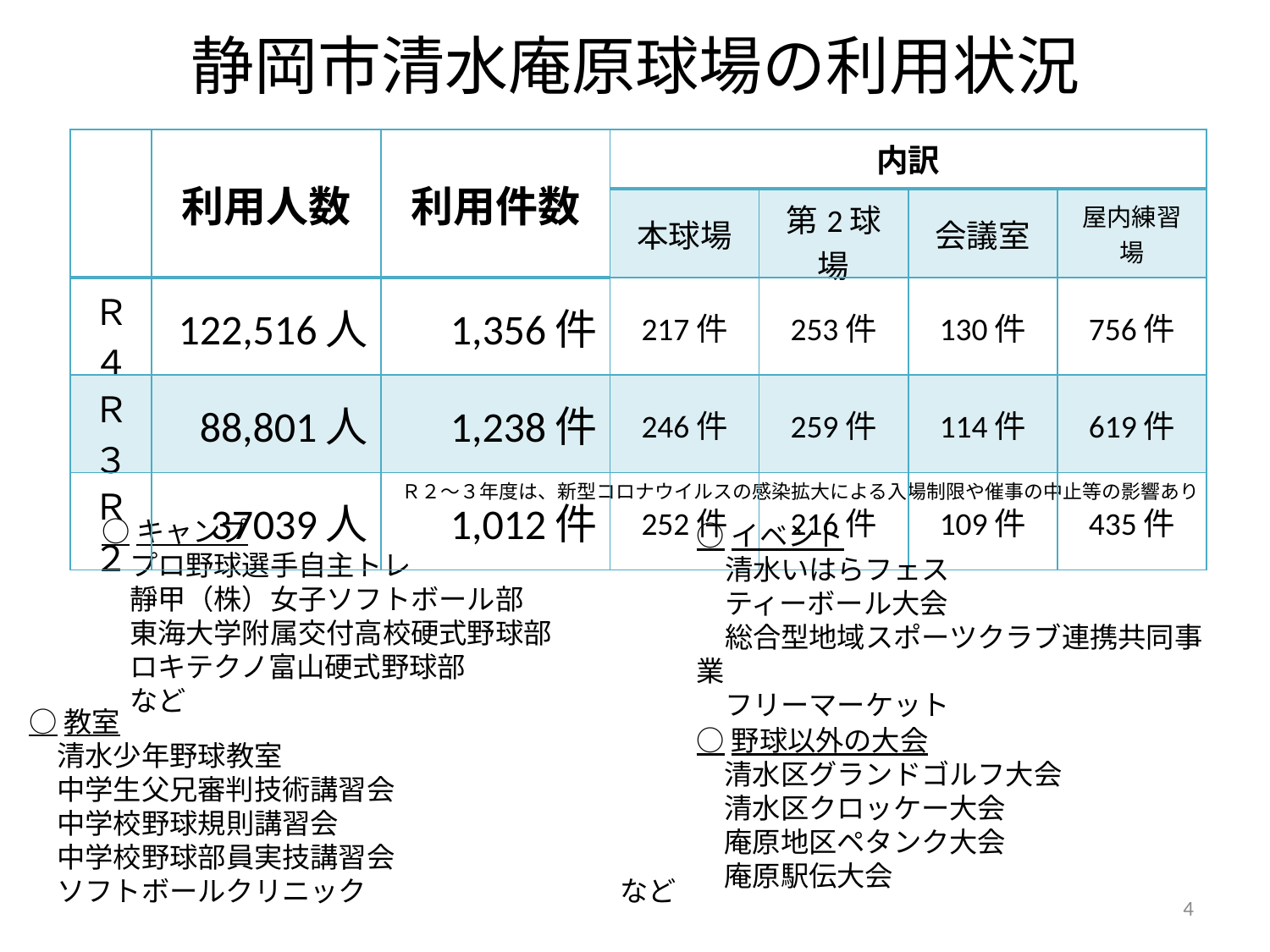

# 静岡市清水庵原球場の利用状況
|  | 利用人数 | 利用件数 | 内訳 |  |  |  |
| --- | --- | --- | --- | --- | --- | --- |
|  |  |  | 本球場 | 第2球場 | 会議室 | 屋内練習場 |
| Ｒ４ | 122,516人 | 1,356件 | 217件 | 253件 | 130件 | 756件 |
| Ｒ３ | 88,801人 | 1,238件 | 246件 | 259件 | 114件 | 619件 |
| Ｒ２ | 37039人 | 1,012件 | 252件 | 216件 | 109件 | 435件 |
Ｒ２～３年度は、新型コロナウイルスの感染拡大による入場制限や催事の中止等の影響あり
○キャンプ
　プロ野球選手自主トレ
　靜甲（株）女子ソフトボール部
　東海大学附属交付高校硬式野球部
　ロキテクノ富山硬式野球部　　　　　　など
○イベント
　清水いはらフェス
　ティーボール大会
　総合型地域スポーツクラブ連携共同事業
　フリーマーケット
○教室
　清水少年野球教室
　中学生父兄審判技術講習会
　中学校野球規則講習会
　中学校野球部員実技講習会
　ソフトボールクリニック　　　　　　　　　など
○野球以外の大会
　清水区グランドゴルフ大会
　清水区クロッケー大会
　庵原地区ペタンク大会
　庵原駅伝大会
4